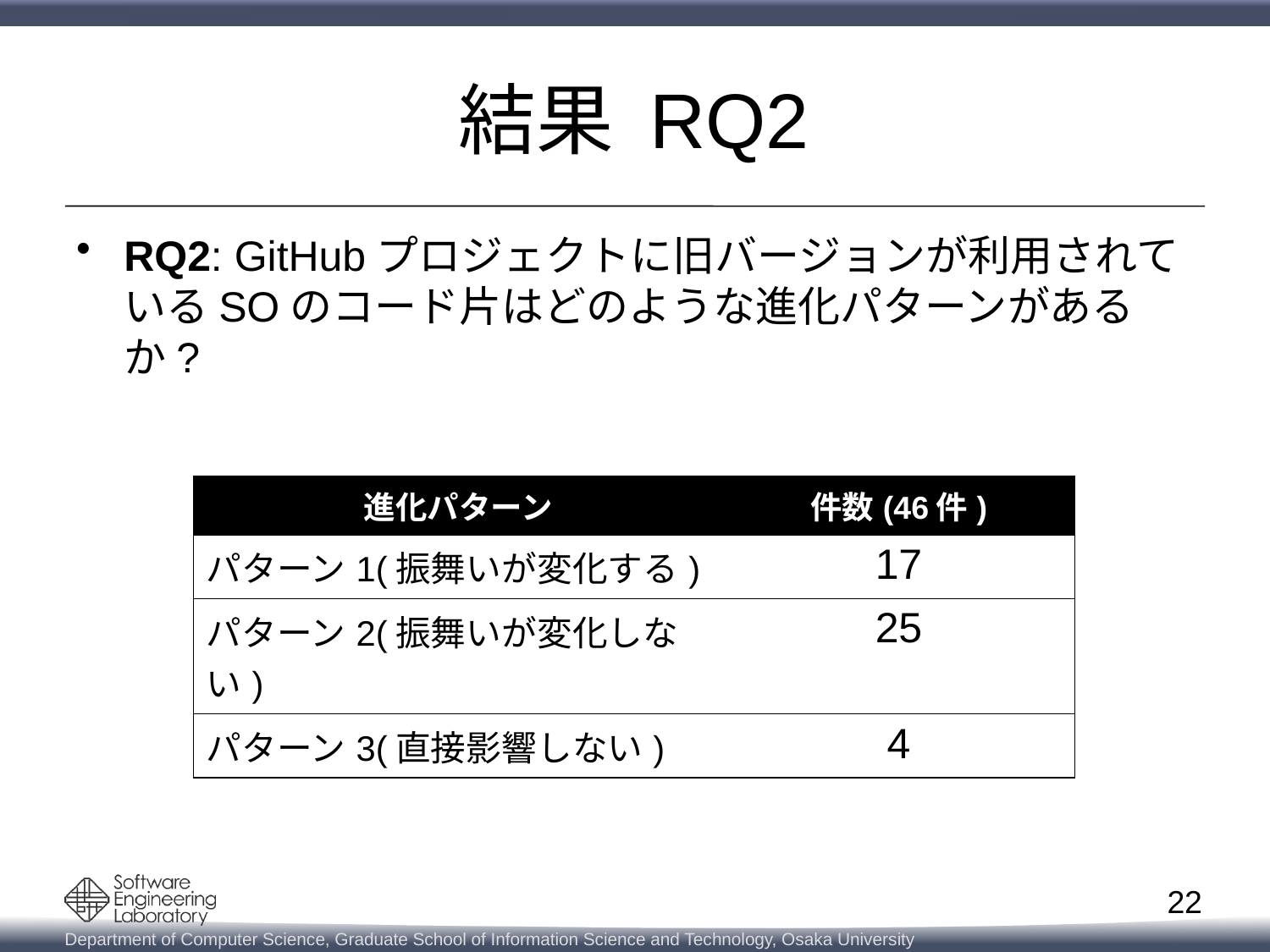

# 結果 RQ2
RQ2: GitHubプロジェクトに旧バージョンが利用されているSOのコード片はどのような進化パターンがあるか?

| 進化パターン | 件数(46件) |
| --- | --- |
| パターン1(振舞いが変化する) | 17 |
| パターン2(振舞いが変化しない) | 25 |
| パターン3(直接影響しない) | 4 |
22